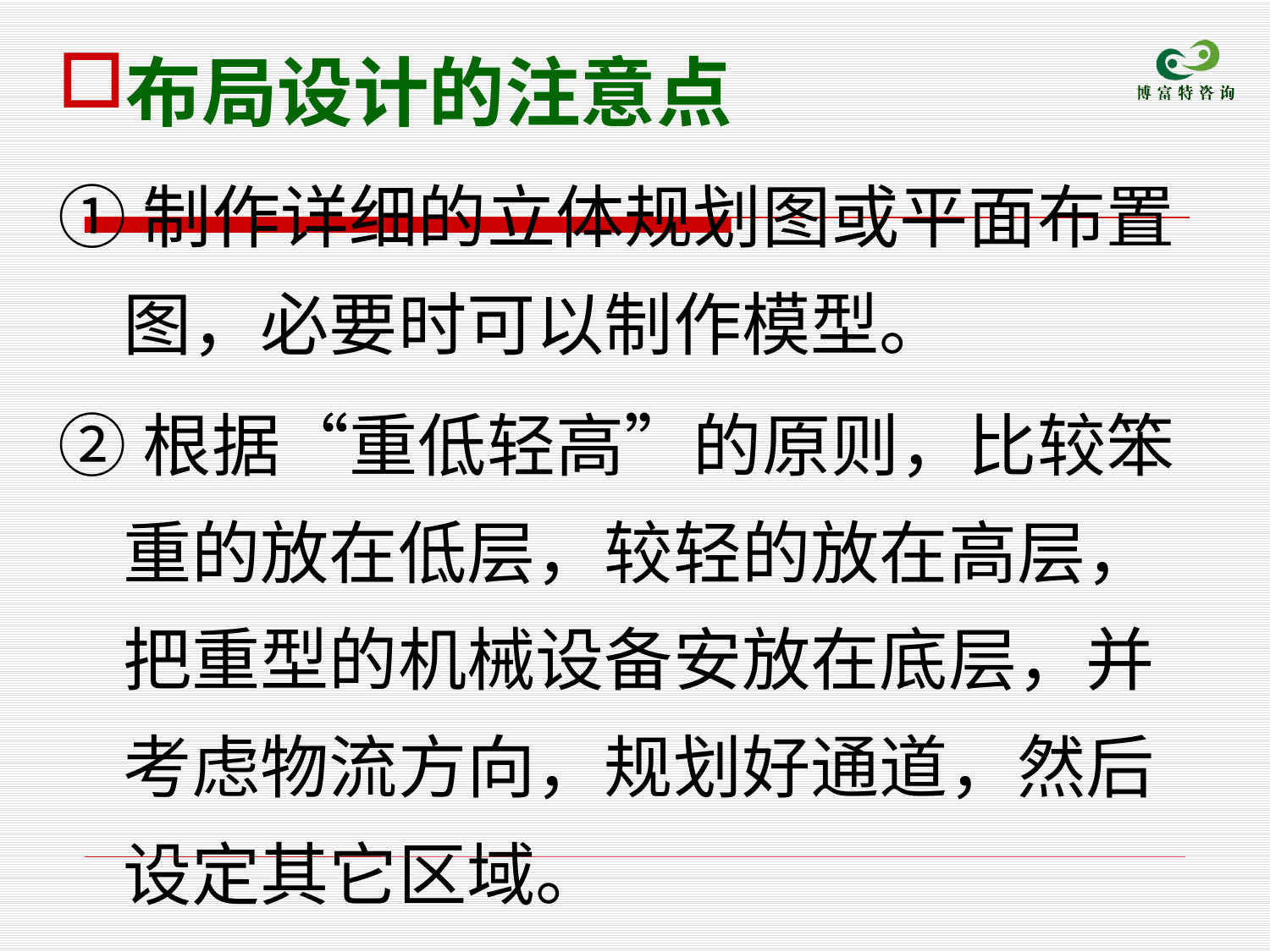

布局设计的注意点
①制作详细的立体规划图或平面布置图，必要时可以制作模型。
②根据“重低轻高”的原则，比较笨重的放在低层，较轻的放在高层，把重型的机械设备安放在底层，并考虑物流方向，规划好通道，然后设定其它区域。
693